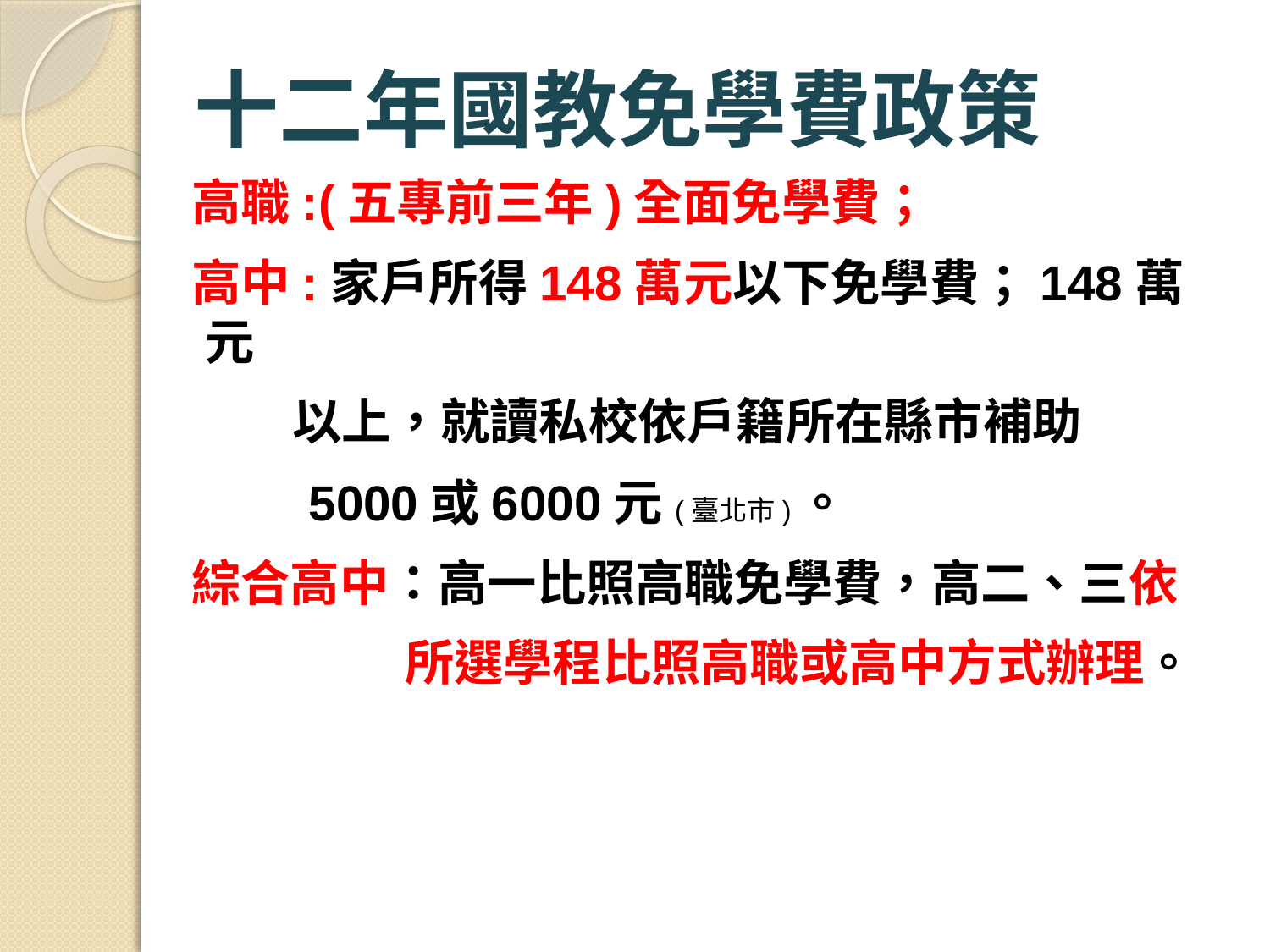

# 十二年國教免學費政策
  高職:(五專前三年)全面免學費；
  高中:家戶所得148萬元以下免學費；148萬元
           以上，就讀私校依戶籍所在縣市補助
           5000或6000元(臺北市)。
  綜合高中：高一比照高職免學費，高二、三依
                     所選學程比照高職或高中方式辦理。